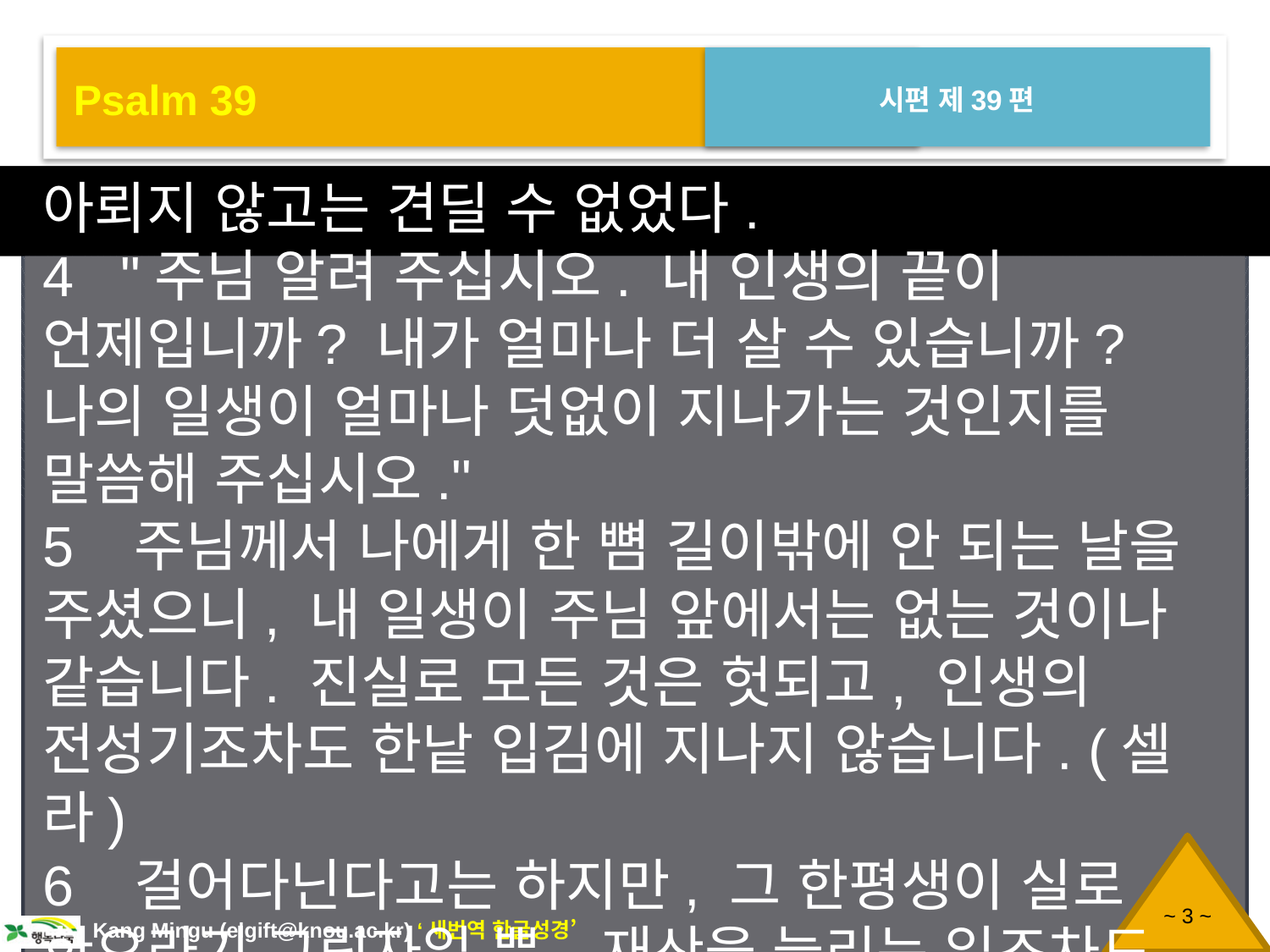

Psalm 39
시편 제39편
아뢰지 않고는 견딜 수 없었다.
4   "주님 알려 주십시오. 내 인생의 끝이 언제입니까? 내가 얼마나 더 살 수 있습니까? 나의 일생이 얼마나 덧없이 지나가는 것인지를 말씀해 주십시오."
5   주님께서 나에게 한 뼘 길이밖에 안 되는 날을 주셨으니, 내 일생이 주님 앞에서는 없는 것이나 같습니다. 진실로 모든 것은 헛되고, 인생의 전성기조차도 한낱 입김에 지나지 않습니다. (셀라)
6   걸어다닌다고는 하지만, 그 한평생이 실로 한오라기 그림자일 뿐, 재산을 늘리는 일조차도